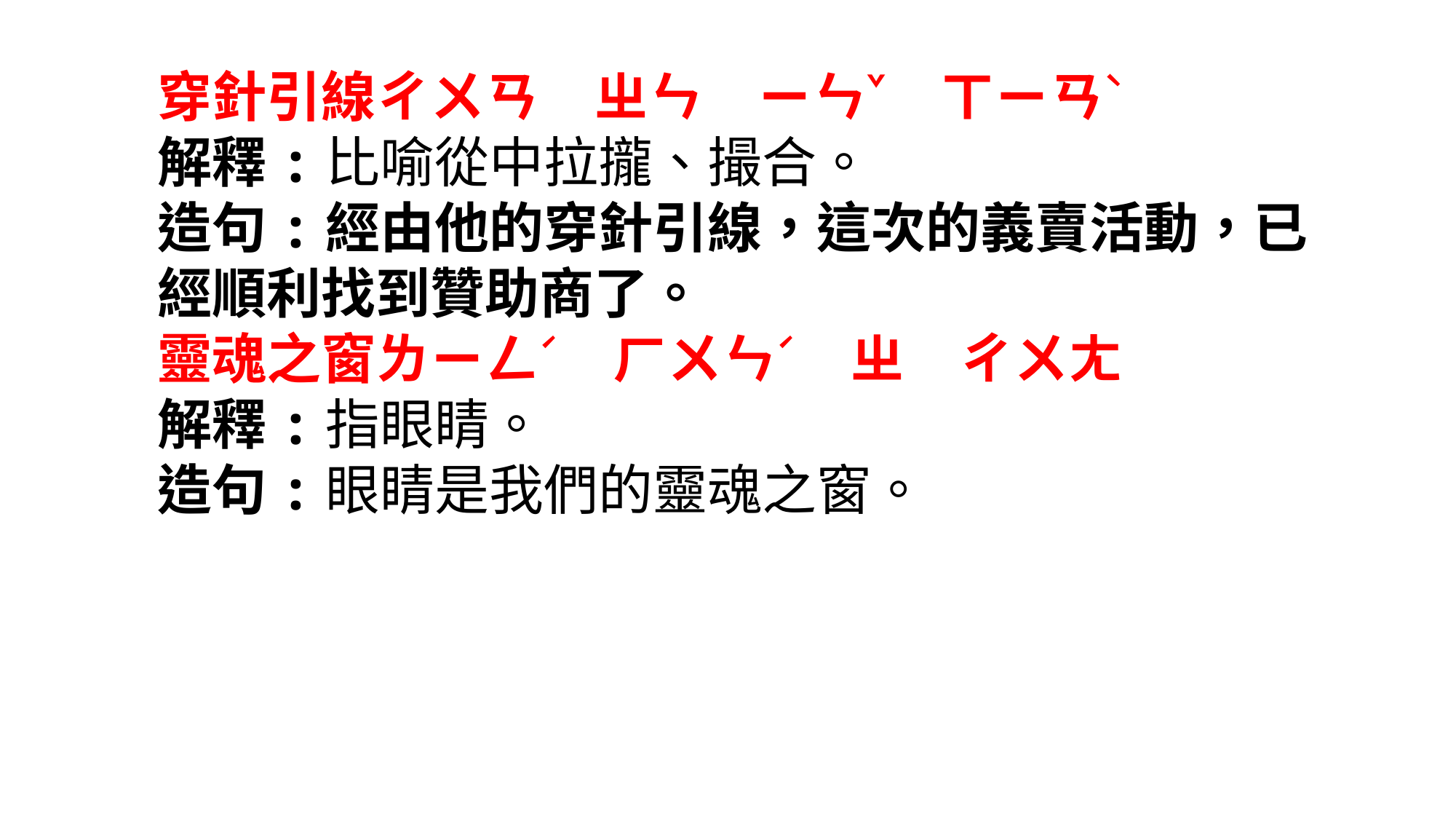

穿針引線ㄔㄨㄢ　ㄓㄣ　ㄧㄣˇ　ㄒㄧㄢˋ
解釋:比喻從中拉攏、撮合。
造句:經由他的穿針引線，這次的義賣活動，已經順利找到贊助商了。
靈魂之窗ㄌㄧㄥˊ　ㄏㄨㄣˊ　ㄓ　ㄔㄨㄤ
解釋:指眼睛。
造句:眼睛是我們的靈魂之窗。